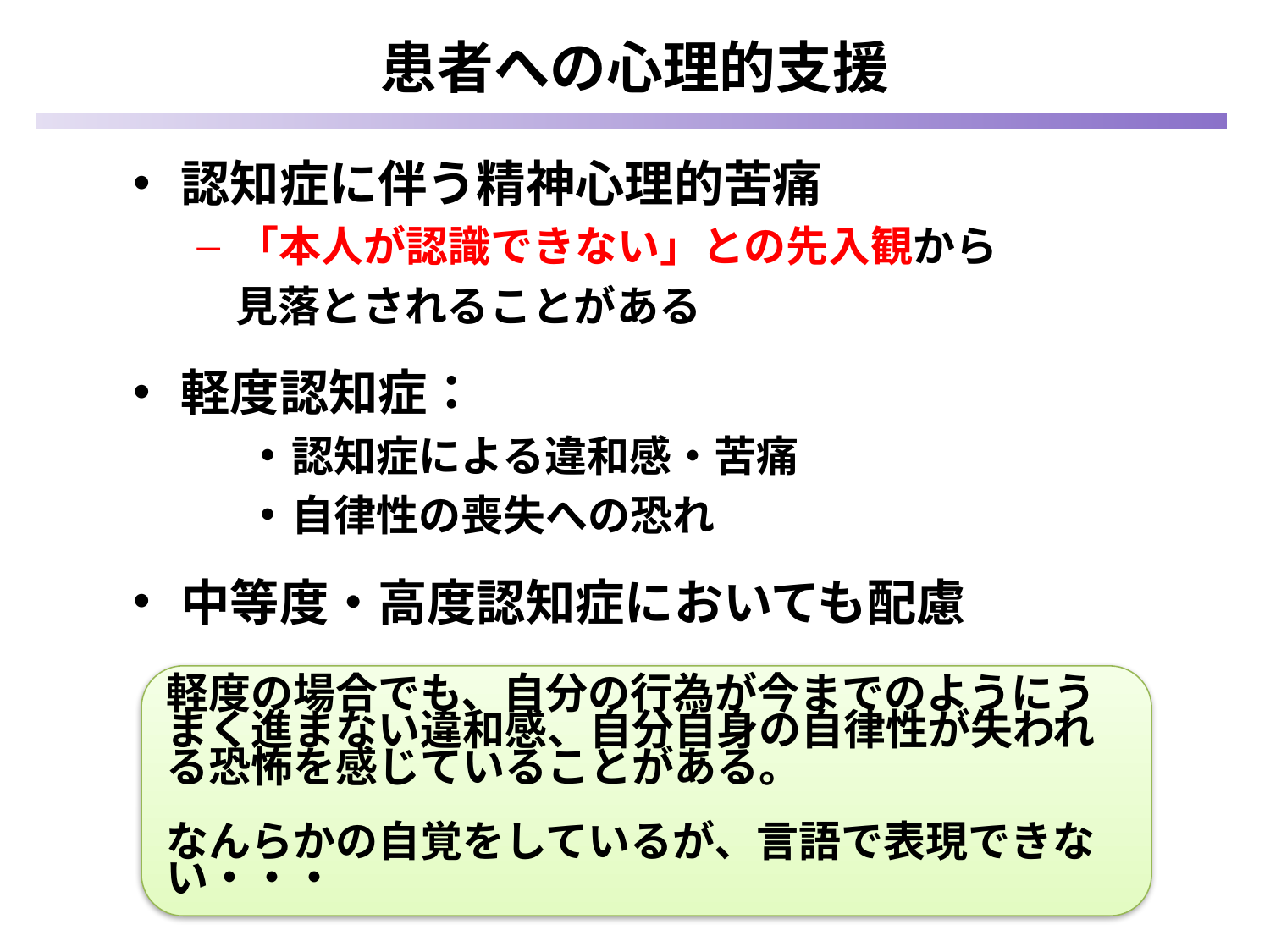

患者への心理的支援

認知症に伴う精神心理的苦痛
「本人が認識できない」との先入観から
   見落とされることがある
軽度認知症：
認知症による違和感・苦痛
自律性の喪失への恐れ
中等度・高度認知症においても配慮
軽度の場合でも、自分の行為が今までのようにうまく進まない違和感、自分自身の自律性が失われる恐怖を感じていることがある。

なんらかの自覚をしているが、言語で表現できない・・・